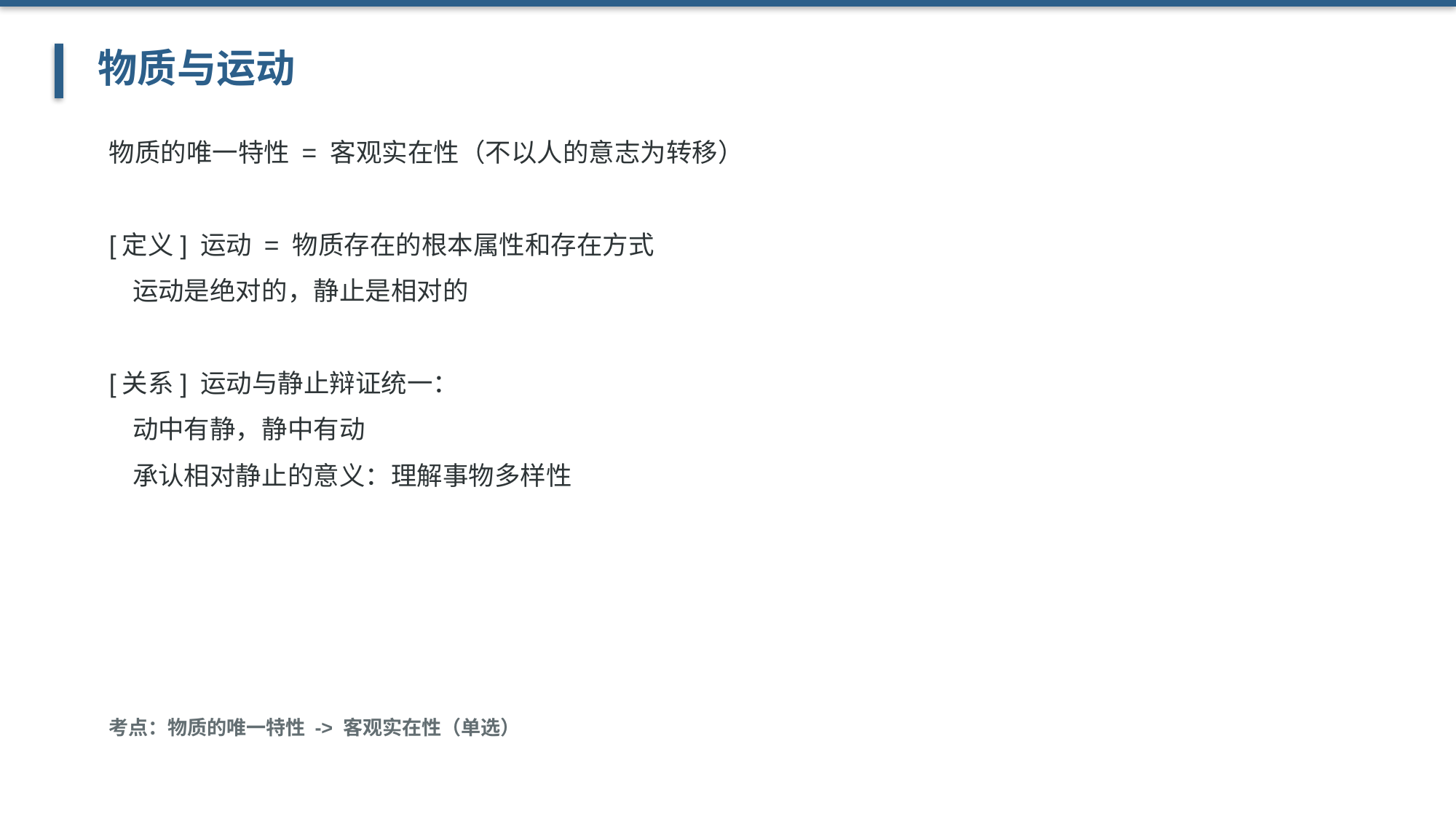

物质与运动

物质的唯一特性 = 客观实在性（不以人的意志为转移）

[定义] 运动 = 物质存在的根本属性和存在方式
   运动是绝对的，静止是相对的

[关系] 运动与静止辩证统一：
   动中有静，静中有动
   承认相对静止的意义：理解事物多样性
考点：物质的唯一特性 -> 客观实在性（单选）